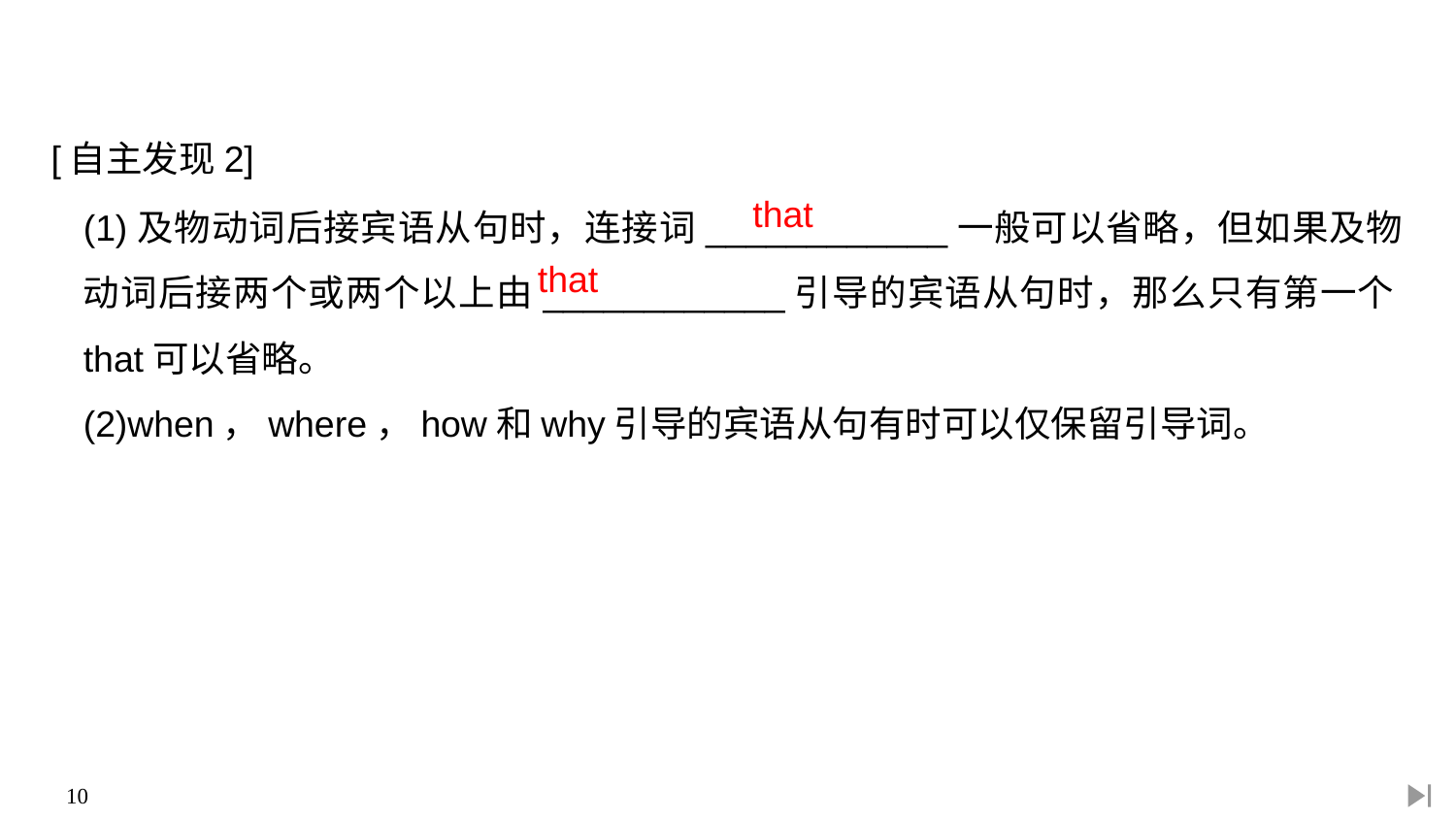

[自主发现2]
(1)及物动词后接宾语从句时，连接词____________一般可以省略，但如果及物动词后接两个或两个以上由____________引导的宾语从句时，那么只有第一个that可以省略。
(2)when，where，how和why引导的宾语从句有时可以仅保留引导词。
that
that